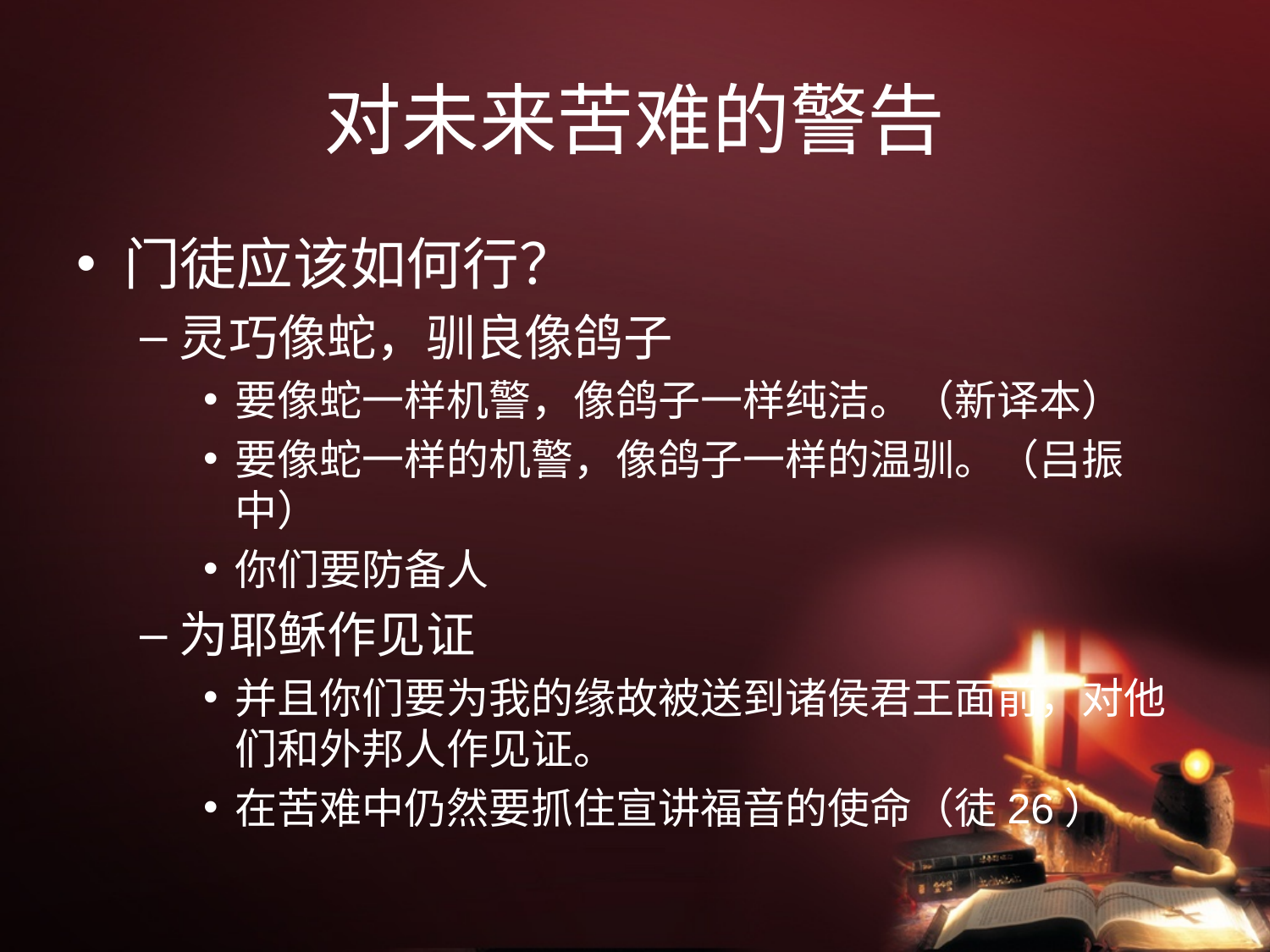

# 对未来苦难的警告
门徒应该如何行？
灵巧像蛇，驯良像鸽子
要像蛇一样机警，像鸽子一样纯洁。（新译本）
要像蛇一样的机警，像鸽子一样的温驯。（吕振中）
你们要防备人
为耶稣作见证
并且你们要为我的缘故被送到诸侯君王面前，对他们和外邦人作见证。
在苦难中仍然要抓住宣讲福音的使命（徒26）